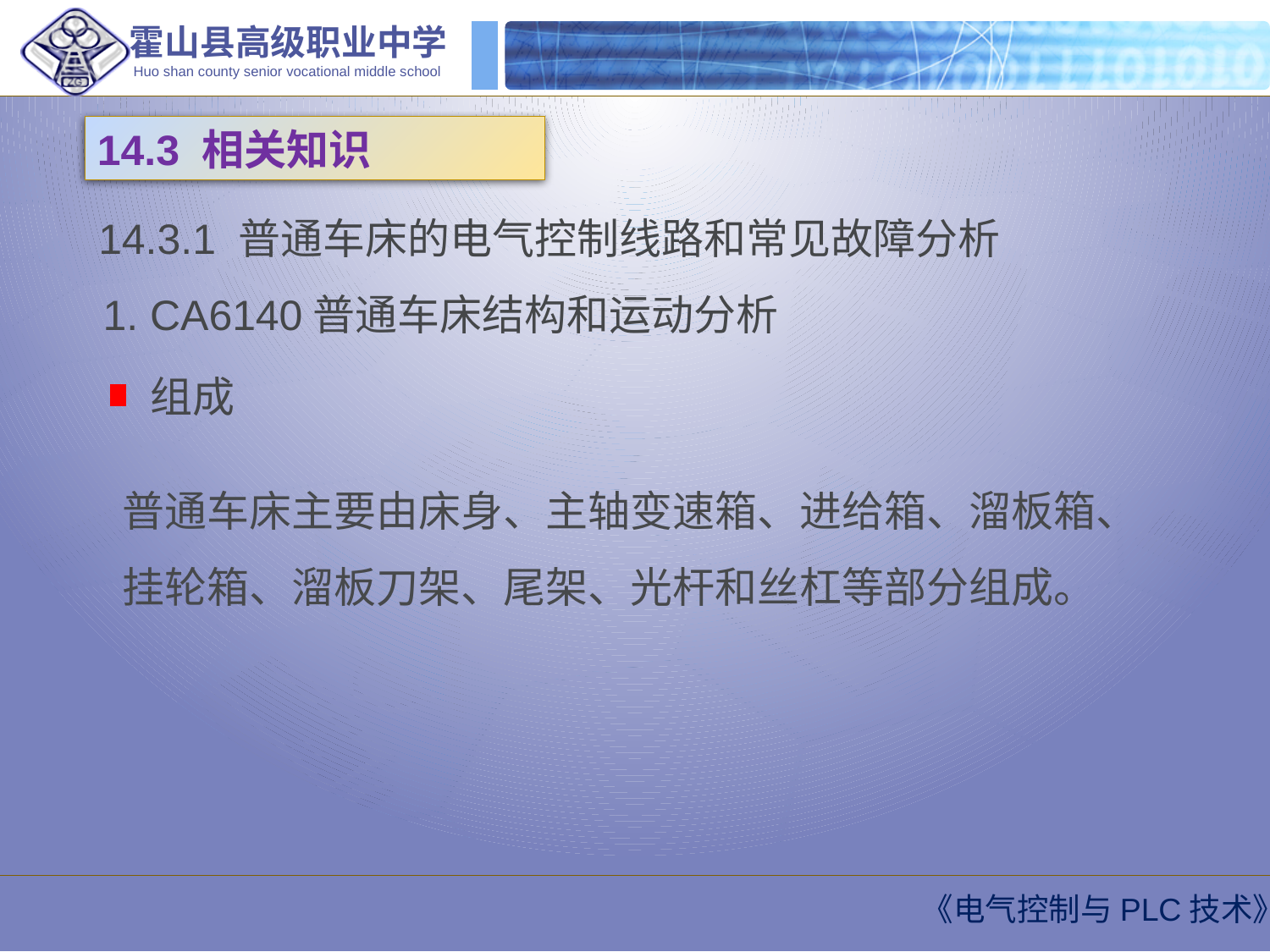

14.3 相关知识
14.3.1 普通车床的电气控制线路和常见故障分析
1. CA6140普通车床结构和运动分析
组成

普通车床主要由床身、主轴变速箱、进给箱、溜板箱、挂轮箱、溜板刀架、尾架、光杆和丝杠等部分组成。